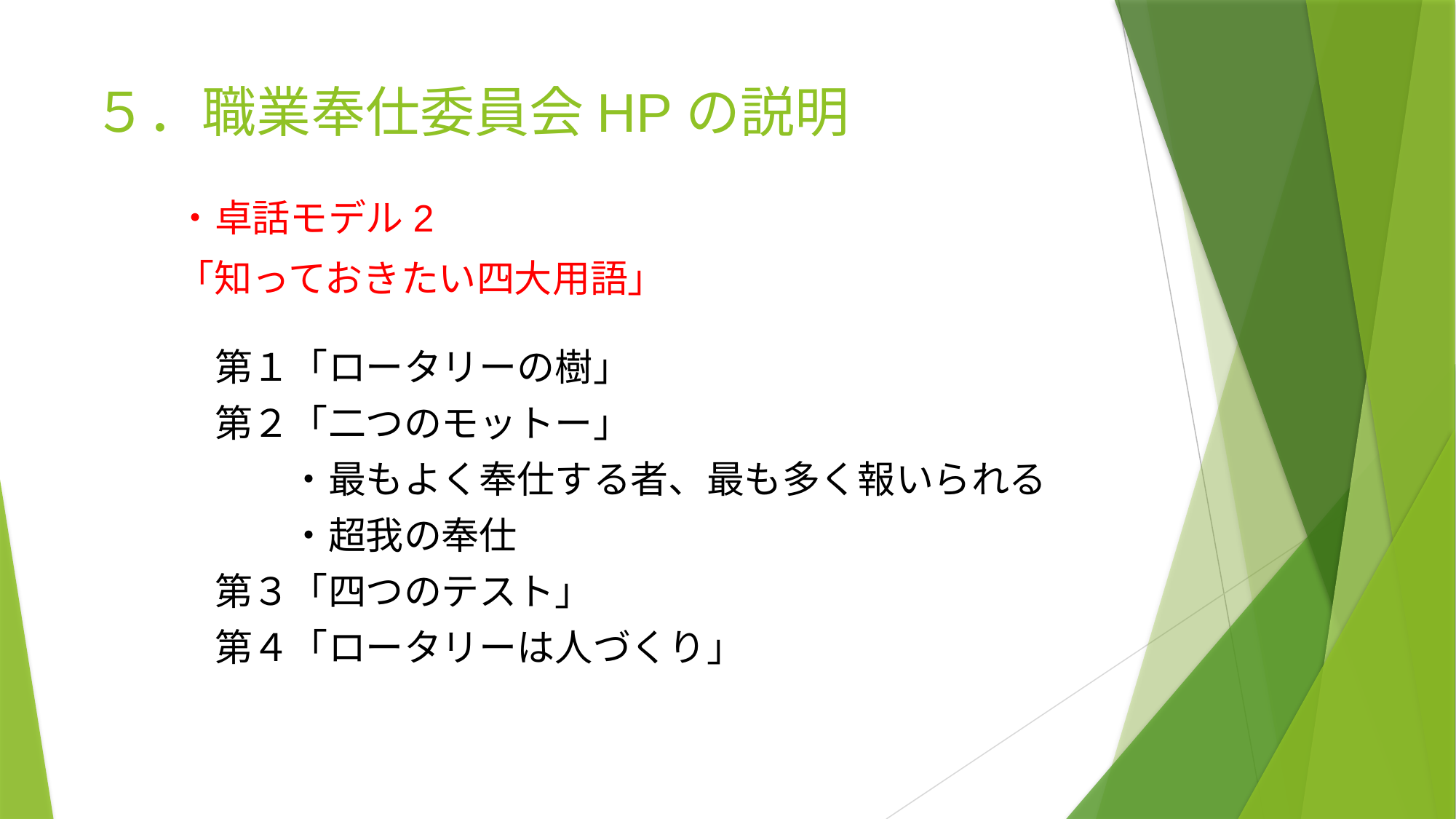

# ５．職業奉仕委員会HPの説明
　・卓話モデル2
　「知っておきたい四大用語」

　　第１「ロータリーの樹」
　　第２「二つのモットー」
　　　　・最もよく奉仕する者、最も多く報いられる
　　　　・超我の奉仕
　　第３「四つのテスト」
　　第４「ロータリーは人づくり」